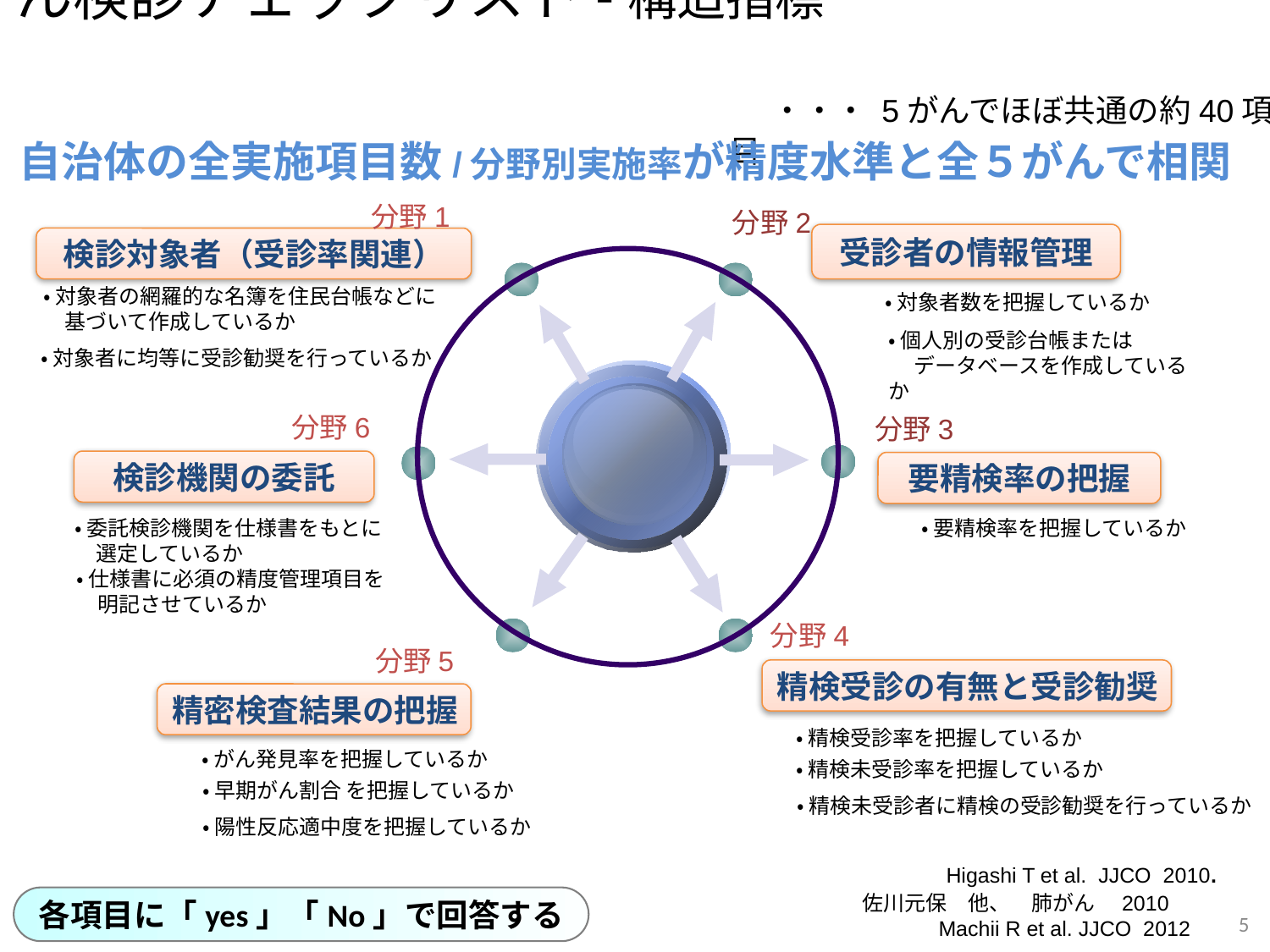

がん検診チェックリスト-構造指標
　・・・ 5がんでほぼ共通の約40項目
自治体の全実施項目数/分野別実施率が精度水準と全５がんで相関
分野1
分野2
受診者の情報管理
検診対象者（受診率関連）

・ 対象者の網羅的な名簿を住民台帳などに
　基づいて作成しているか
・ 対象者数を把握しているか
・ 個人別の受診台帳または
　 データベースを作成しているか
・ 対象者に均等に受診勧奨を行っているか
分野6
分野3
検診機関の委託
要精検率の把握
・ 要精検率を把握しているか
・ 委託検診機関を仕様書をもとに
　選定しているか
・ 仕様書に必須の精度管理項目を
　明記させているか
分野4
分野5
精検受診の有無と受診勧奨
精密検査結果の把握
・ 精検受診率を把握しているか
・ がん発見率を把握しているか
・ 精検未受診率を把握しているか
・ 早期がん割合 を把握しているか
・ 精検未受診者に精検の受診勧奨を行っているか
・ 陽性反応適中度を把握しているか
　　　　　　　Higashi T et al.  JJCO  2010.
                     　 佐川元保　他、　肺がん　2010
　　　　　　　            Machii R et al. JJCO  2012
各項目に「yes」「No」で回答する
5